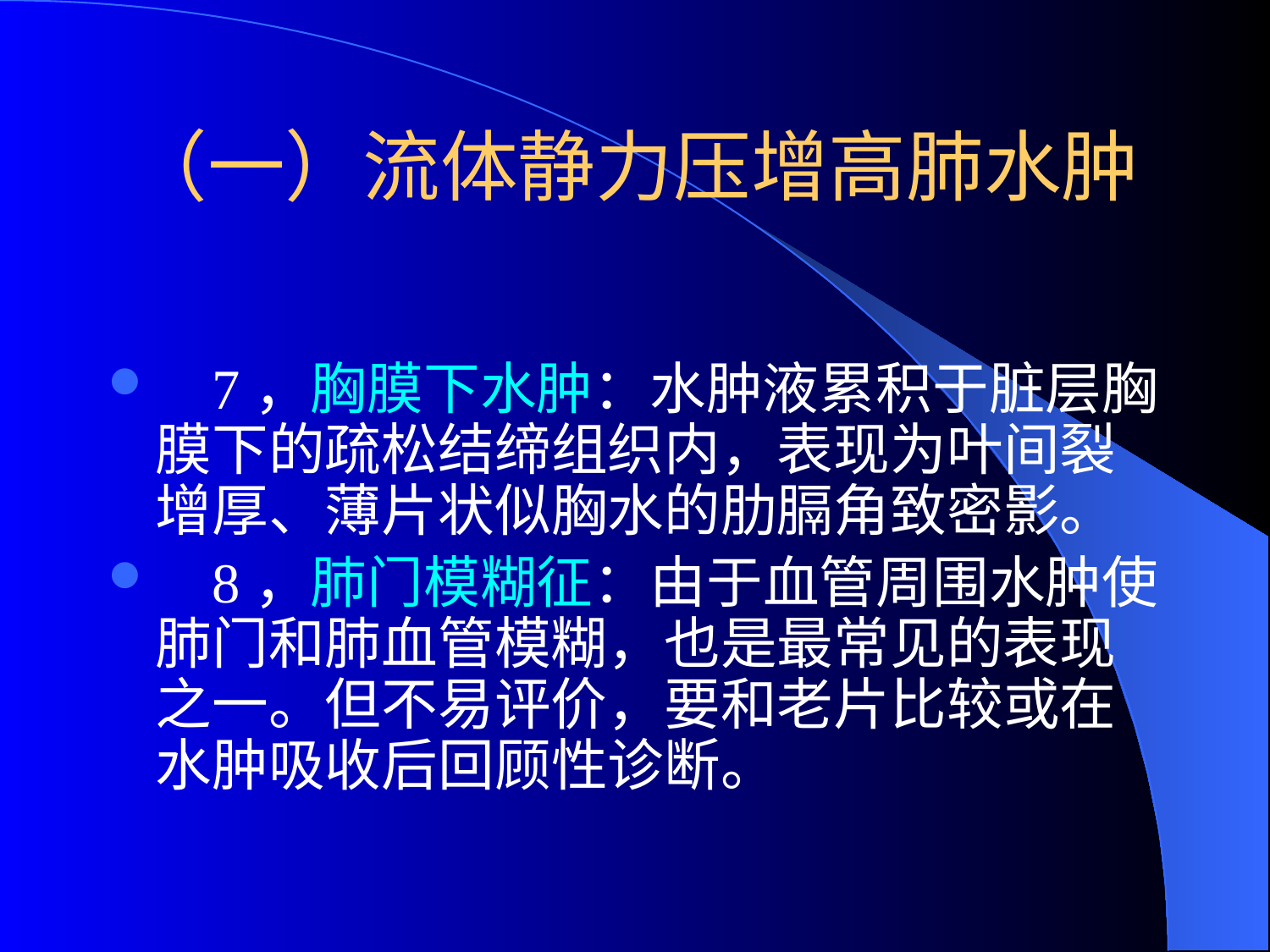

# （一）流体静力压增高肺水肿

    7，胸膜下水肿：水肿液累积于脏层胸膜下的疏松结缔组织内，表现为叶间裂增厚、薄片状似胸水的肋膈角致密影。
    8，肺门模糊征：由于血管周围水肿使肺门和肺血管模糊，也是最常见的表现之一。但不易评价，要和老片比较或在水肿吸收后回顾性诊断。